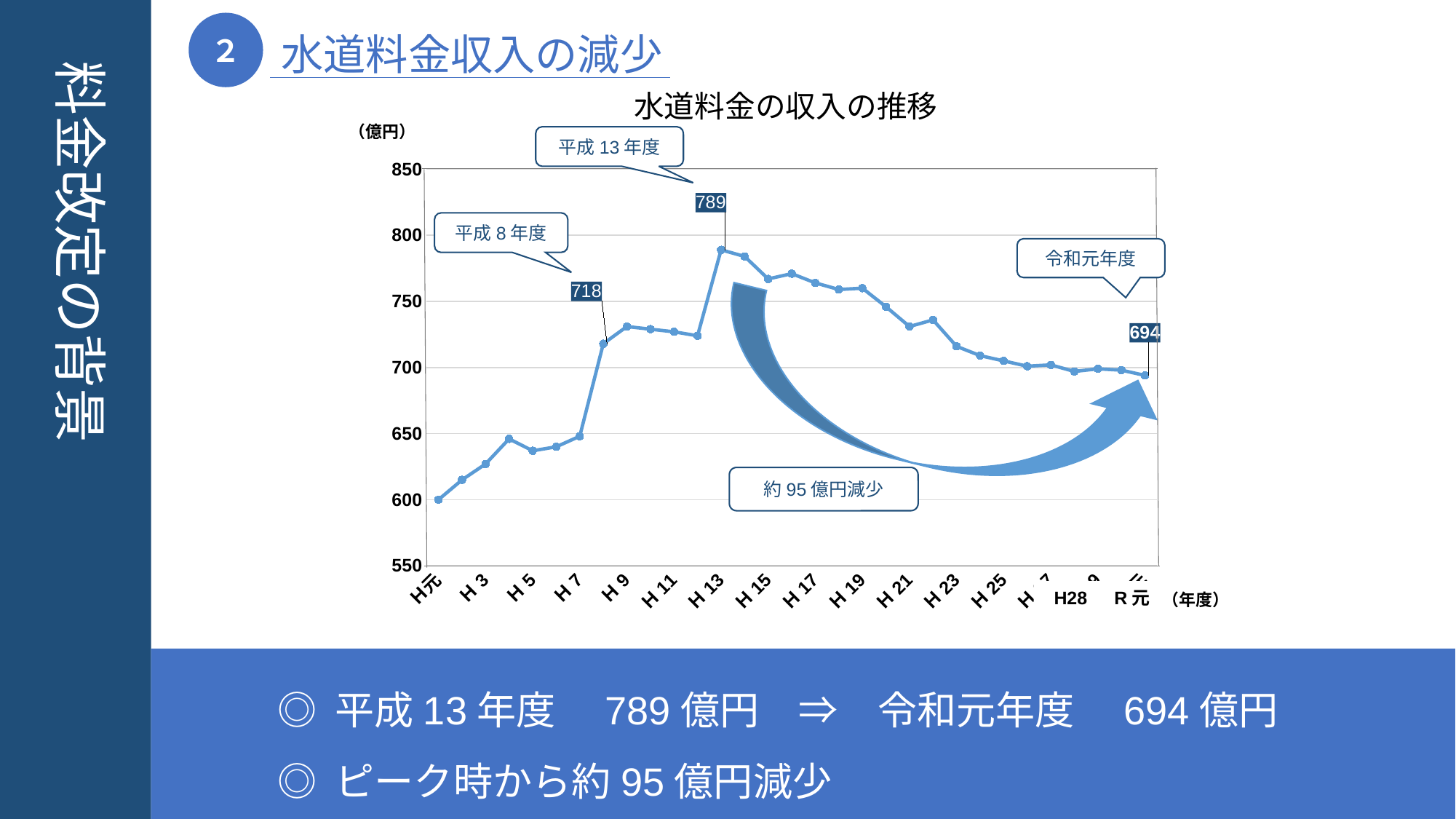

２
水道料金収入の減少
料金改定の背景
水道料金の収入の推移
（億円）

### Chart

| Category | 水道料金 |
|---|---|
| Ｈ元 | 600.0 |
| Ｈ2 | 615.0 |
| Ｈ3 | 627.0 |
| Ｈ4 | 646.0 |
| Ｈ5 | 637.0 |
| Ｈ6 | 640.0 |
| Ｈ7 | 648.0 |
| Ｈ8 | 718.0 |
| Ｈ9 | 731.0 |
| Ｈ10 | 729.0 |
| Ｈ11 | 727.0 |
| Ｈ12 | 724.0 |
| Ｈ13 | 789.0 |
| Ｈ14 | 784.0 |
| Ｈ15 | 767.0 |
| Ｈ16 | 771.0 |
| Ｈ17 | 764.0 |
| Ｈ18 | 759.0 |
| Ｈ19 | 760.0 |
| Ｈ20 | 746.0 |
| Ｈ21 | 731.0 |
| Ｈ22 | 736.0 |
| Ｈ23 | 716.0 |
| Ｈ24 | 709.0 |
| Ｈ25 | 705.0 |
| Ｈ26 | 701.0 |
| Ｈ27 | 702.0 |
| H28 | 697.0 |
| H29 | 699.0 |
| H30 | 698.0 |
| R元 | 694.0 |
平成13年度
平成8年度
令和元年度

約95億円減少
H28　R元
（年度）

◎ 平成13年度　789億円　⇒　令和元年度　694億円
◎ ピーク時から約95億円減少